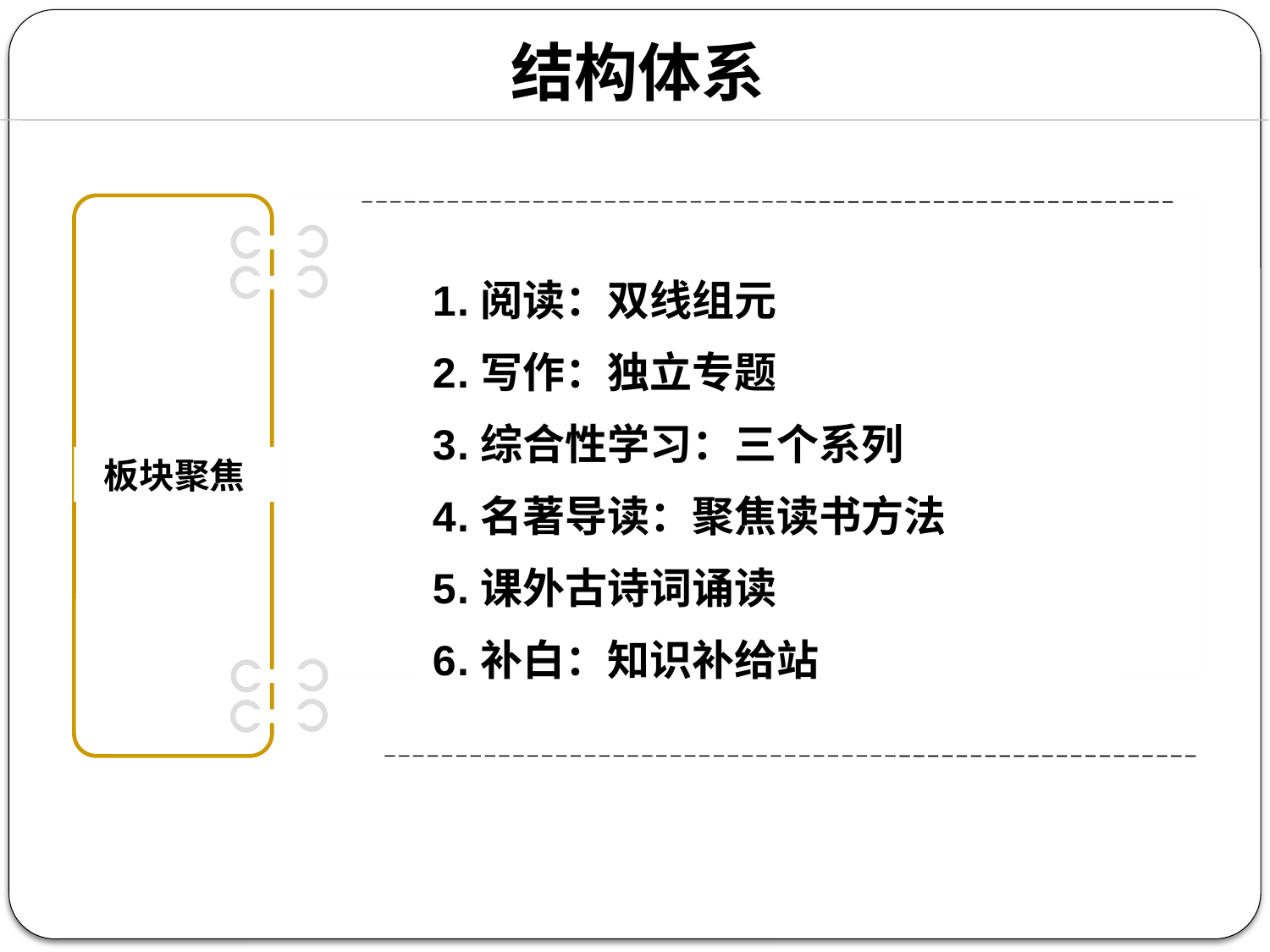

结构体系

阅读：双线组元
写作：独立专题
综合性学习：三个系列
名著导读：聚焦读书方法
课外古诗词诵读
补白：知识补给站

板块聚焦